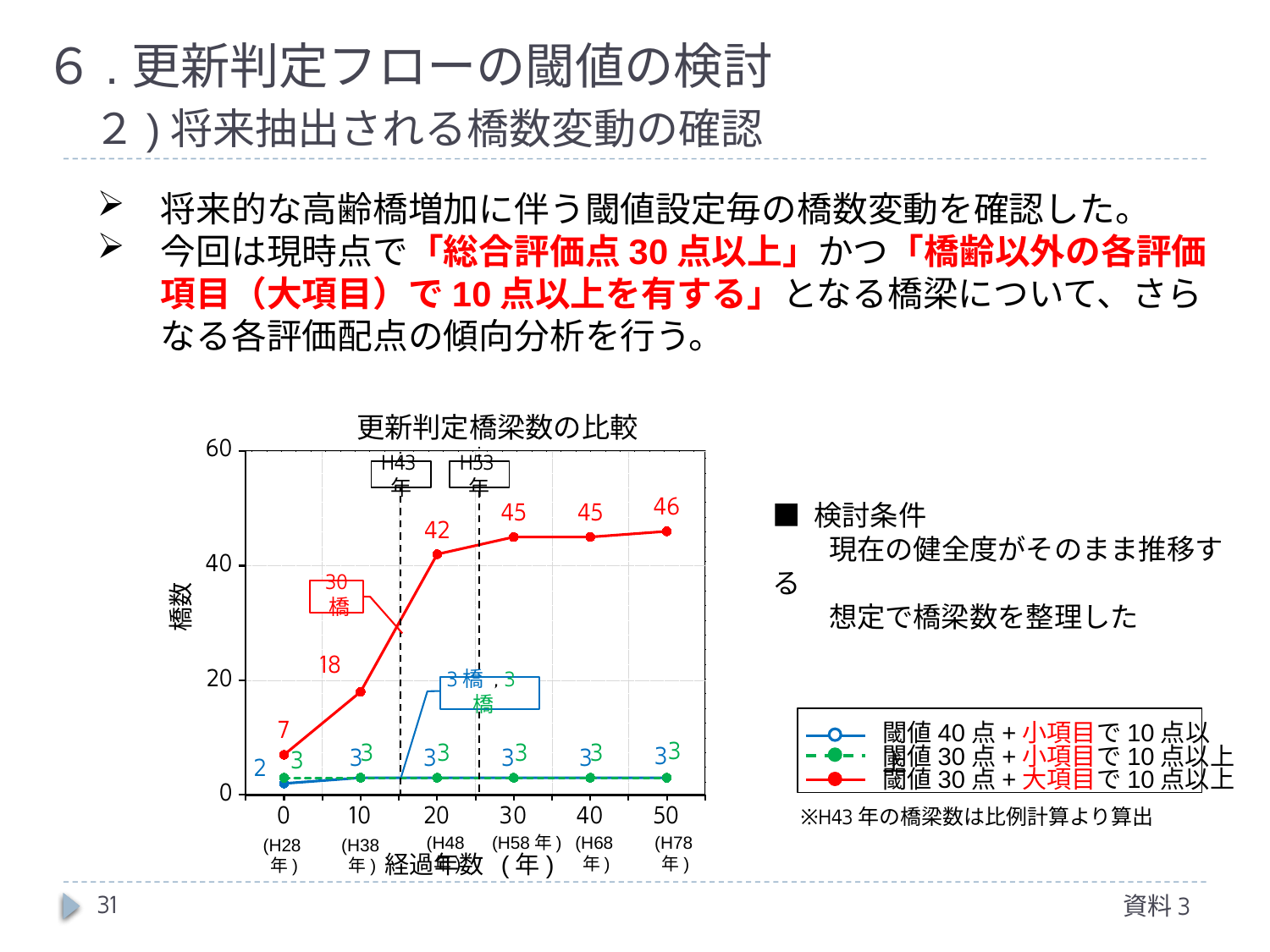

# ６.更新判定フローの閾値の検討 　２)将来抽出される橋数変動の確認
将来的な高齢橋増加に伴う閾値設定毎の橋数変動を確認した。
今回は現時点で「総合評価点30点以上」かつ「橋齢以外の各評価項目（大項目）で10点以上を有する」となる橋梁について、さらなる各評価配点の傾向分析を行う。
更新判定橋梁数の比較

### Chart

| Category | 閾値40点+各小項目10点以上 | 閾値30点+各小項目10点以上 | 閾値30点+各大項目10点以上 |
|---|---|---|---|
| 0 | 2.0 | 3.0 | 7.0 |
| 10 | 3.0 | 3.0 | 18.0 |
| 20 | 3.0 | 3.0 | 42.0 |
| 30 | 3.0 | 3.0 | 45.0 |
| 40 | 3.0 | 3.0 | 45.0 |
| 50 | 3.0 | 3.0 | 46.0 |
H43年
H53年
30橋

橋数
3橋 , 3橋

※H43年の橋梁数は比例計算より算出
(H48年)
(H58年)
(H68年)
(H78年)
(H28年)
(H38年)
経過年数  (年)
■ 検討条件
　　現在の健全度がそのまま推移する
　　想定で橋梁数を整理した

閾値40点+小項目で10点以上

閾値30点+小項目で10点以上

閾値30点+大項目で10点以上

31
資料3